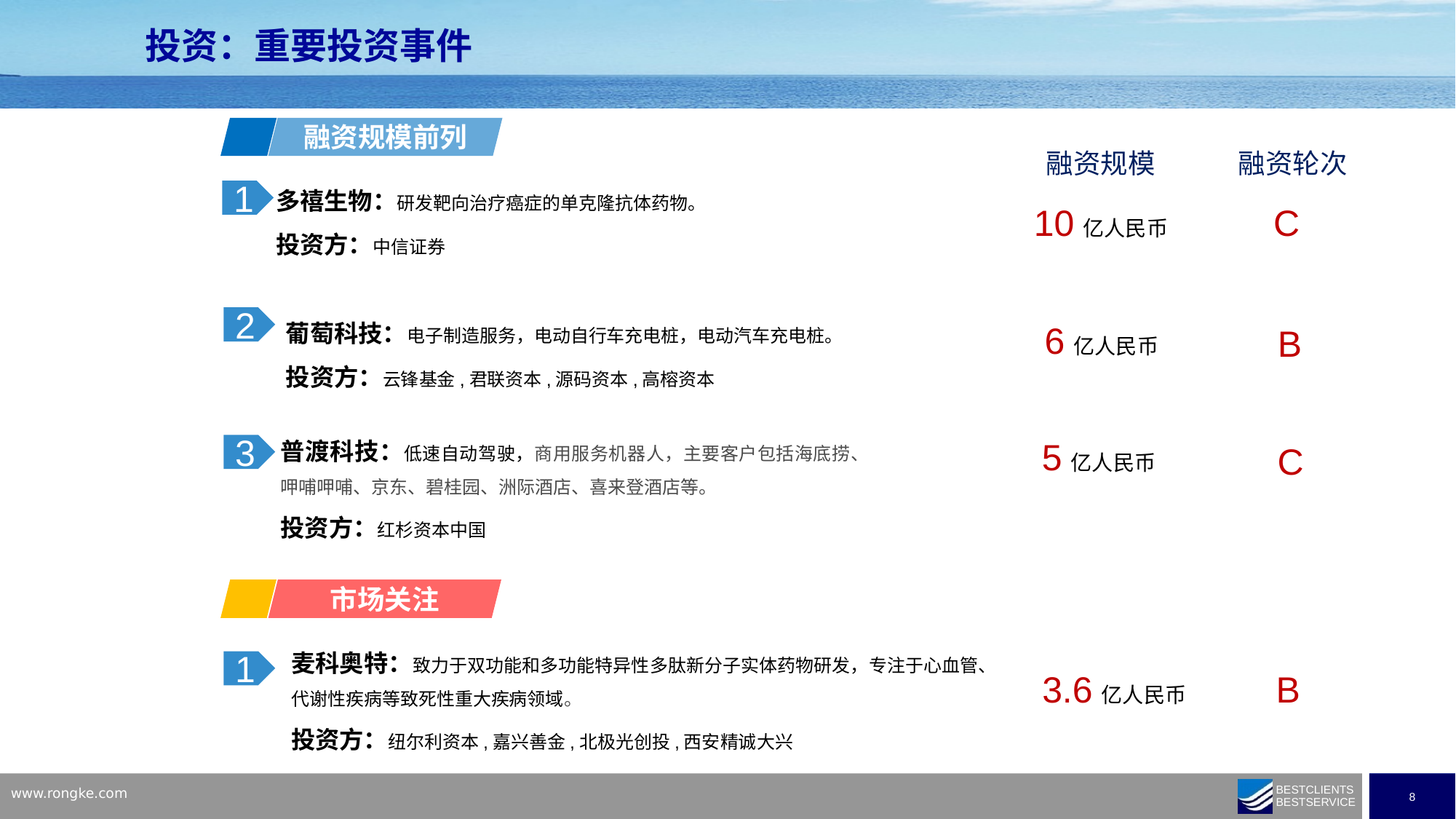

投资：重要投资事件

融资规模前列
融资轮次
融资规模
多禧生物：研发靶向治疗癌症的单克隆抗体药物。
投资方：中信证券
1
10亿人民币
C
葡萄科技：电子制造服务，电动自行车充电桩，电动汽车充电桩。
投资方：云锋基金,君联资本,源码资本,高榕资本
2
6亿人民币
B
普渡科技：低速自动驾驶，商用服务机器人，主要客户包括海底捞、呷哺呷哺、京东、碧桂园、洲际酒店、喜来登酒店等。
投资方：红杉资本中国
5亿人民币
3
C

市场关注
麦科奥特：致力于双功能和多功能特异性多肽新分子实体药物研发，专注于心血管、代谢性疾病等致死性重大疾病领域。
投资方：纽尔利资本,嘉兴善金,北极光创投,西安精诚大兴
1
3.6亿人民币
B